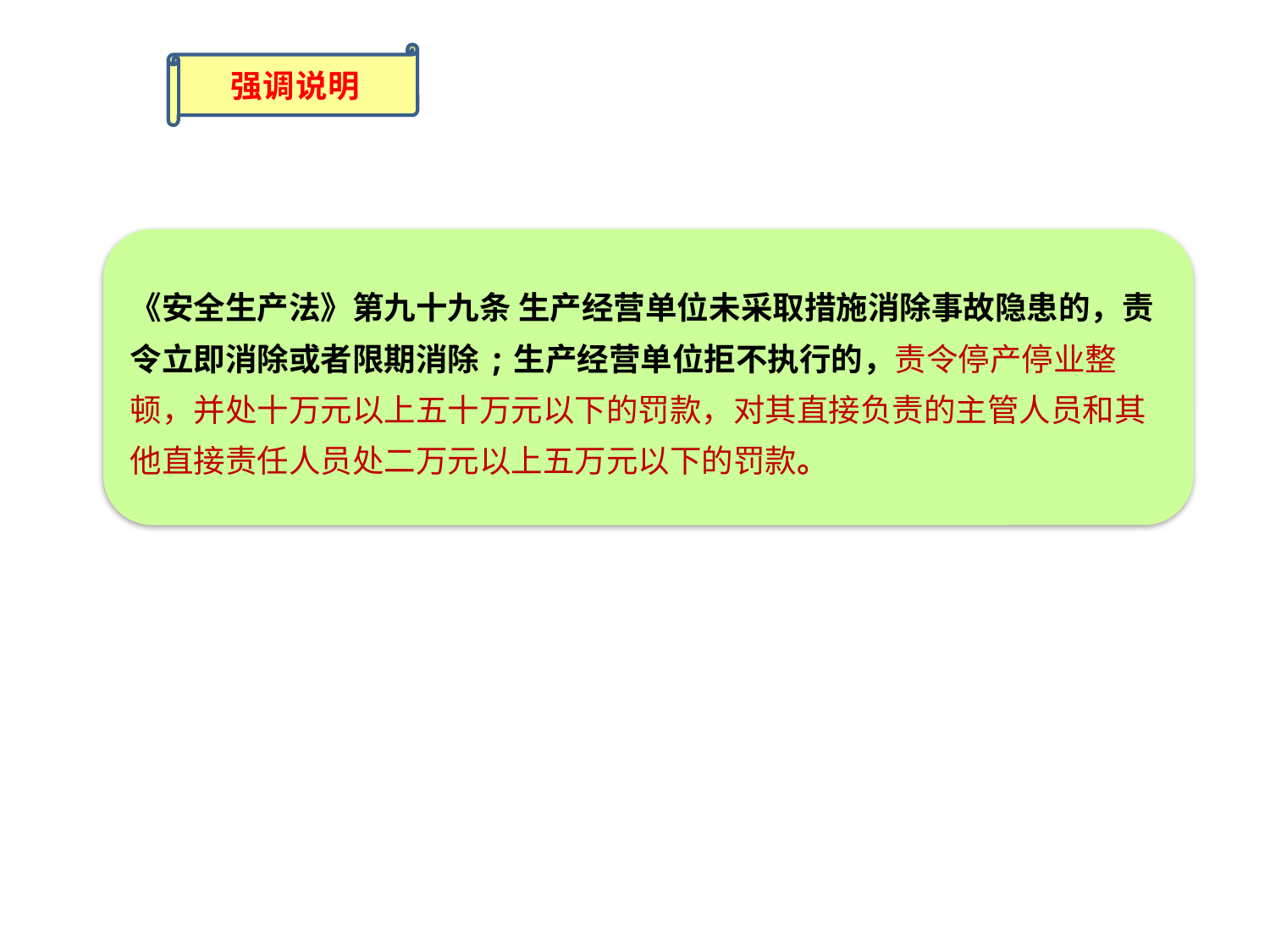

强调说明

《安全生产法》第九十九条 生产经营单位未采取措施消除事故隐患的，责令立即消除或者限期消除;生产经营单位拒不执行的，责令停产停业整顿，并处十万元以上五十万元以下的罚款，对其直接负责的主管人员和其他直接责任人员处二万元以上五万元以下的罚款。
2017年11月 莱芜